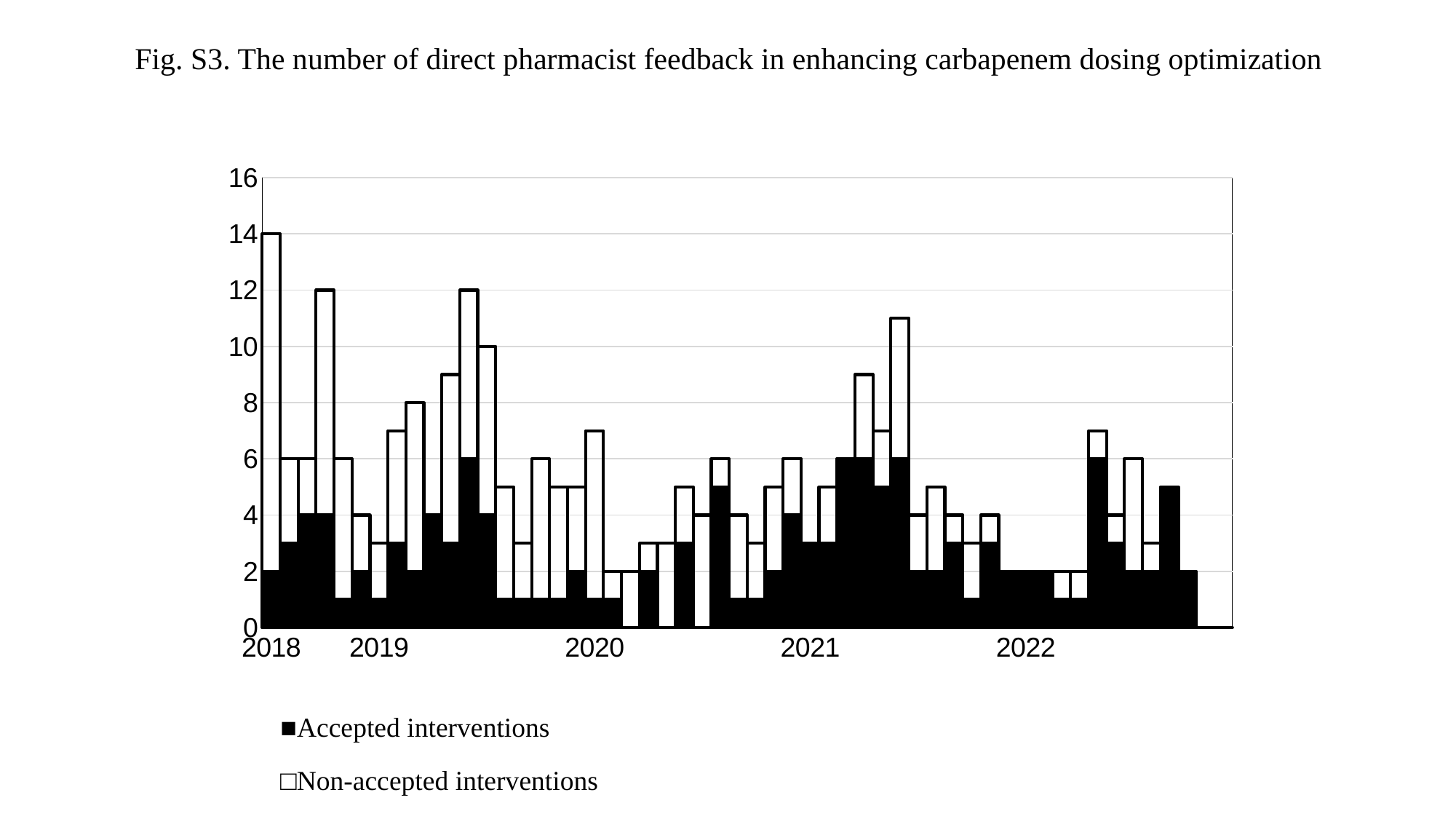

Fig. S3. The number of direct pharmacist feedback in enhancing carbapenem dosing optimization

### Chart

| Category | 受諾された介入 | 受諾されなかった介入 |
|---|---|---|
| 2018 | 2.0 | 12.0 |
|  | 3.0 | 3.0 |
|  | 4.0 | 2.0 |
|  | 4.0 | 8.0 |
|  | 1.0 | 5.0 |
|  | 2.0 | 2.0 |
| 2019 | 1.0 | 2.0 |
|  | 3.0 | 4.0 |
|  | 2.0 | 6.0 |
|  | 4.0 | 0.0 |
|  | 3.0 | 6.0 |
|  | 6.0 | 6.0 |
|  | 4.0 | 6.0 |
|  | 1.0 | 4.0 |
|  | 1.0 | 2.0 |
|  | 1.0 | 5.0 |
|  | 1.0 | 4.0 |
|  | 2.0 | 3.0 |
| 2020 | 1.0 | 6.0 |
|  | 1.0 | 1.0 |
|  | 0.0 | 2.0 |
|  | 2.0 | 1.0 |
|  | 0.0 | 3.0 |
|  | 3.0 | 2.0 |
|  | 0.0 | 4.0 |
|  | 5.0 | 1.0 |
|  | 1.0 | 3.0 |
|  | 1.0 | 2.0 |
|  | 2.0 | 3.0 |
|  | 4.0 | 2.0 |
| 2021 | 3.0 | 0.0 |
|  | 3.0 | 2.0 |
|  | 6.0 | 0.0 |
|  | 6.0 | 3.0 |
|  | 5.0 | 2.0 |
|  | 6.0 | 5.0 |
|  | 2.0 | 2.0 |
|  | 2.0 | 3.0 |
|  | 3.0 | 1.0 |
|  | 1.0 | 2.0 |
|  | 3.0 | 1.0 |
|  | 2.0 | 0.0 |
| 2022 | 2.0 | 0.0 |
|  | 2.0 | 0.0 |
|  | 1.0 | 1.0 |
|  | 1.0 | 1.0 |
|  | 6.0 | 1.0 |
|  | 3.0 | 1.0 |
|  | 2.0 | 4.0 |
|  | 2.0 | 1.0 |
|  | 5.0 | 0.0 |
|  | 2.0 | 0.0 |
|  | 0.0 | 0.0 |
|  | 0.0 | 0.0 |
■Accepted interventions
□Non-accepted interventions